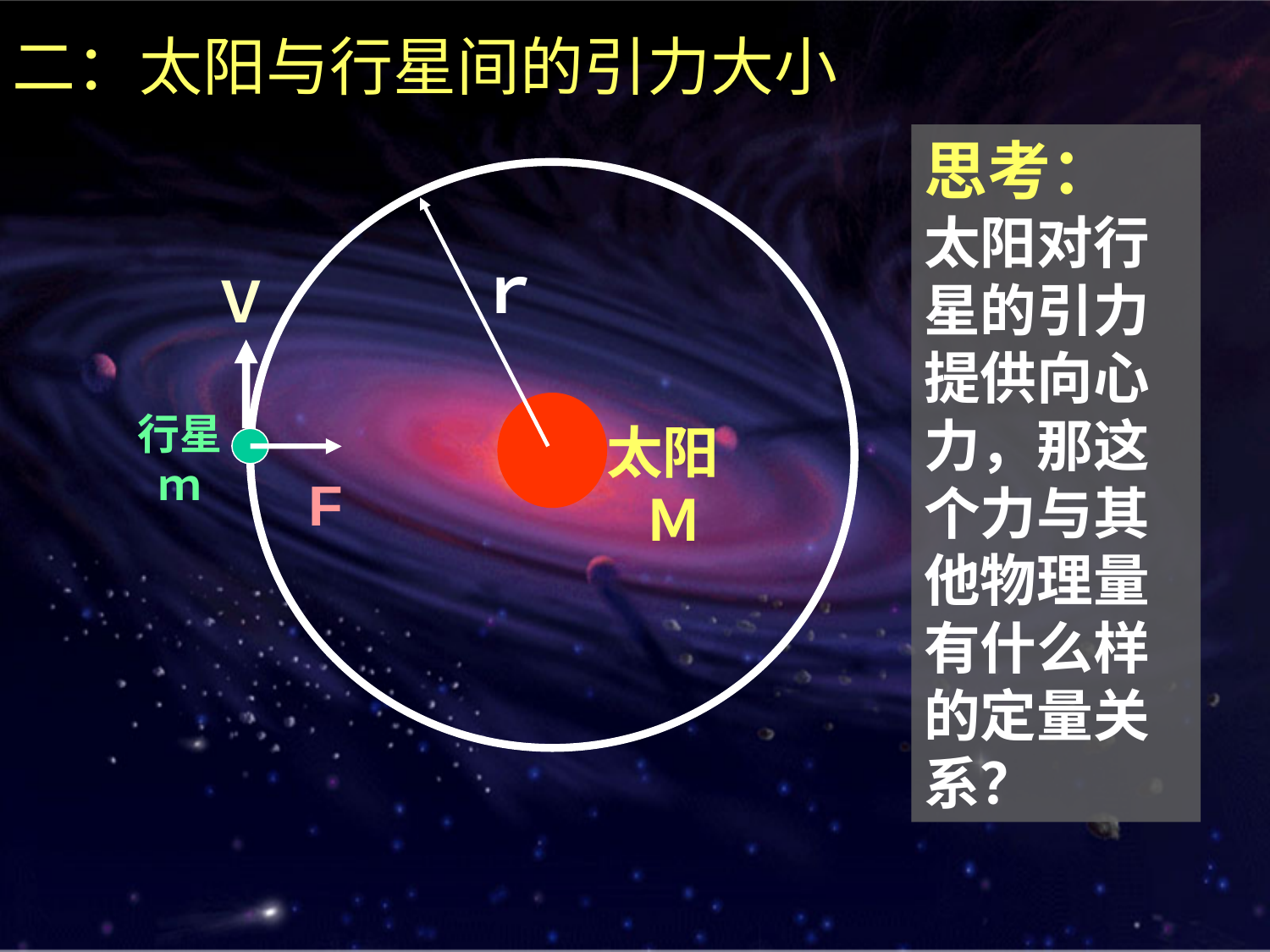

二：太阳与行星间的引力大小
思考：
太阳对行星的引力提供向心力，那这个力与其他物理量有什么样的定量关系？

ｒ
Ｖ

行星
ｍ
太阳
Ｍ

F